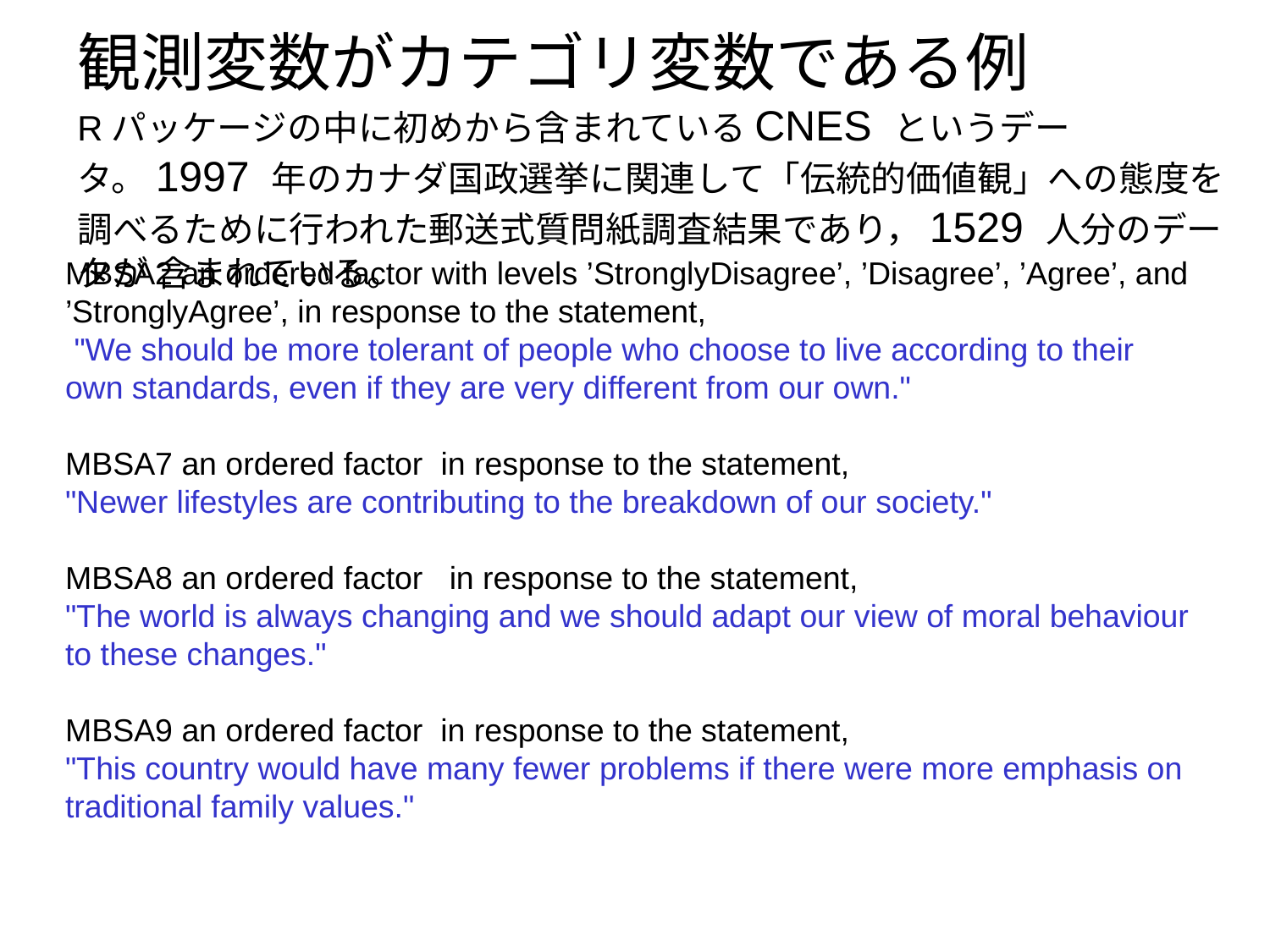

観測変数がカテゴリ変数である例
Rパッケージの中に初めから含まれているCNES というデータ。1997 年のカナダ国政選挙に関連して「伝統的価値観」への態度を調べるために行われた郵送式質問紙調査結果であり，1529 人分のデータが 含まれている。
MBSA2 an ordered factor with levels ’StronglyDisagree’, ’Disagree’, ’Agree’, and ’StronglyAgree’, in response to the statement,
 "We should be more tolerant of people who choose to live according to their own standards, even if they are very different from our own."

MBSA7 an ordered factor  in response to the statement,
"Newer lifestyles are contributing to the breakdown of our society."

MBSA8 an ordered factor   in response to the statement,
"The world is always changing and we should adapt our view of moral behaviour to these changes."

MBSA9 an ordered factor  in response to the statement,
"This country would have many fewer problems if there were more emphasis on traditional family values."